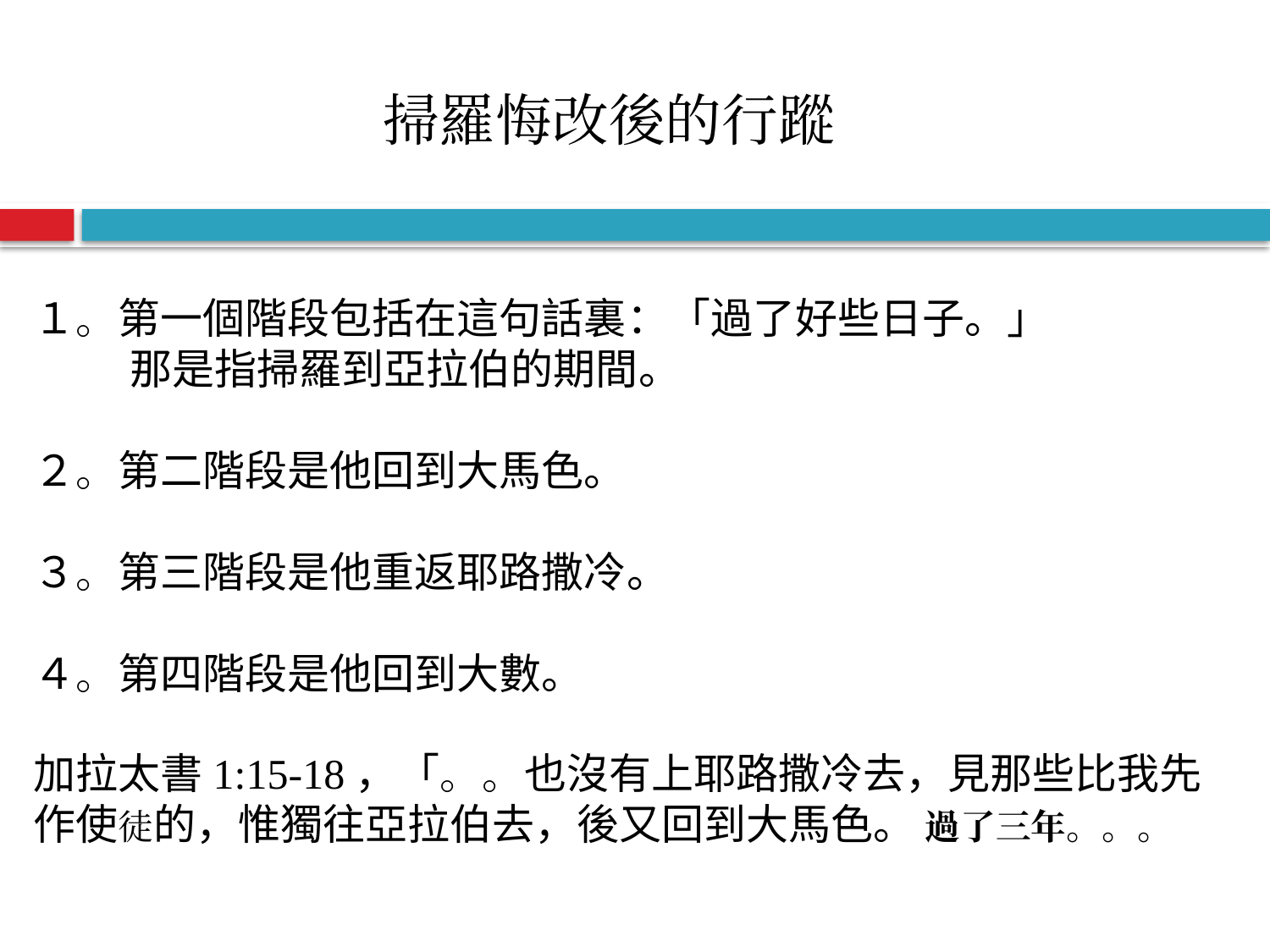

掃羅悔改後的行蹤
１。第一個階段包括在這句話裏：「過了好些日子。」
        那是指掃羅到亞拉伯的期間。
２。第二階段是他回到大馬色。
３。第三階段是他重返耶路撒冷。
４。第四階段是他回到大數。
加拉太書1:15-18，「。。也沒有上耶路撒冷去，見那些比我先
作使徒的，惟獨往亞拉伯去，後又回到大馬色。 過了三年。。。